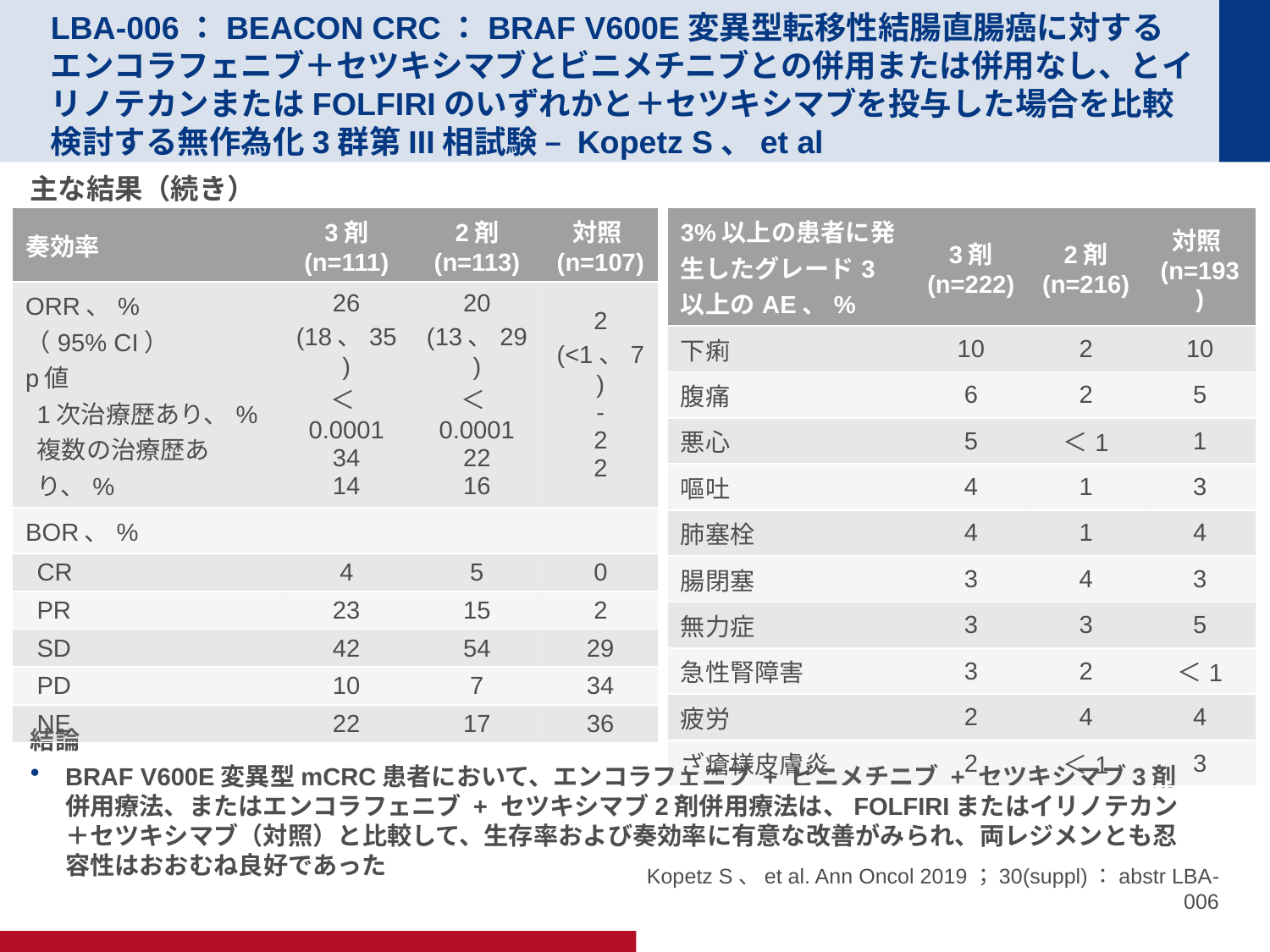

# LBA-006：BEACON CRC：BRAF V600E変異型転移性結腸直腸癌に対するエンコラフェニブ＋セツキシマブとビニメチニブとの併用または併用なし、とイリノテカンまたはFOLFIRIのいずれかと＋セツキシマブを投与した場合を比較検討する無作為化3群第III相試験 – Kopetz S、et al
主な結果（続き）

結論
BRAF V600E変異型mCRC患者において、エンコラフェニブ + ビニメチニブ + セツキシマブ3剤併用療法、またはエンコラフェニブ + セツキシマブ2剤併用療法は、FOLFIRIまたはイリノテカン＋セツキシマブ（対照）と比較して、生存率および奏効率に有意な改善がみられ、両レジメンとも忍容性はおおむね良好であった
| 奏効率 | 3剤 (n=111) | 2剤 (n=113) | 対照 (n=107) |
| --- | --- | --- | --- |
| ORR、% （95% CI） p値 1次治療歴あり、% 複数の治療歴あり、% | 26 (18、35) ＜0.0001 34 14 | 20 (13、29) ＜0.0001 22 16 | 2 (<1、7) - 2 2 |
| BOR、% |  |  |  |
| CR | 4 | 5 | 0 |
| PR | 23 | 15 | 2 |
| SD | 42 | 54 | 29 |
| PD | 10 | 7 | 34 |
| NE | 22 | 17 | 36 |
| 3%以上の患者に発生したグレード3以上のAE、% | 3剤 (n=222) | 2剤 (n=216) | 対照 (n=193) |
| --- | --- | --- | --- |
| 下痢 | 10 | 2 | 10 |
| 腹痛 | 6 | 2 | 5 |
| 悪心 | 5 | ＜1 | 1 |
| 嘔吐 | 4 | 1 | 3 |
| 肺塞栓 | 4 | 1 | 4 |
| 腸閉塞 | 3 | 4 | 3 |
| 無力症 | 3 | 3 | 5 |
| 急性腎障害 | 3 | 2 | ＜1 |
| 疲労 | 2 | 4 | 4 |
| ざ瘡様皮膚炎 | 2 | ＜1 | 3 |
Kopetz S、et al. Ann Oncol 2019；30(suppl)：abstr LBA-006